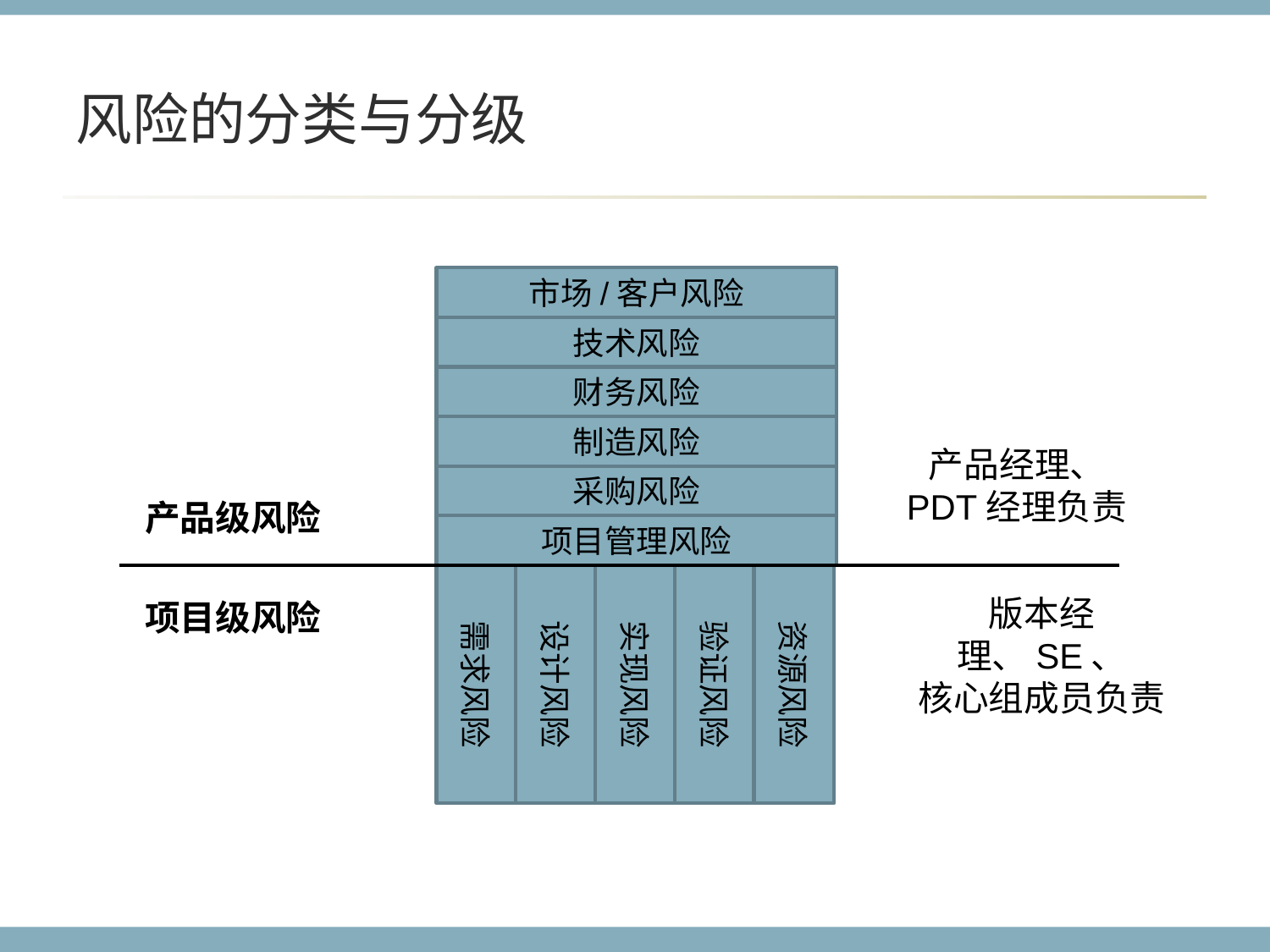

# 风险的分类与分级
市场/客户风险
技术风险
财务风险
制造风险
产品经理、
PDT经理负责
采购风险
产品级风险
项目管理风险
需求风险
设计风险
实现风险
验证风险
资源风险
版本经理、SE、
核心组成员负责
项目级风险